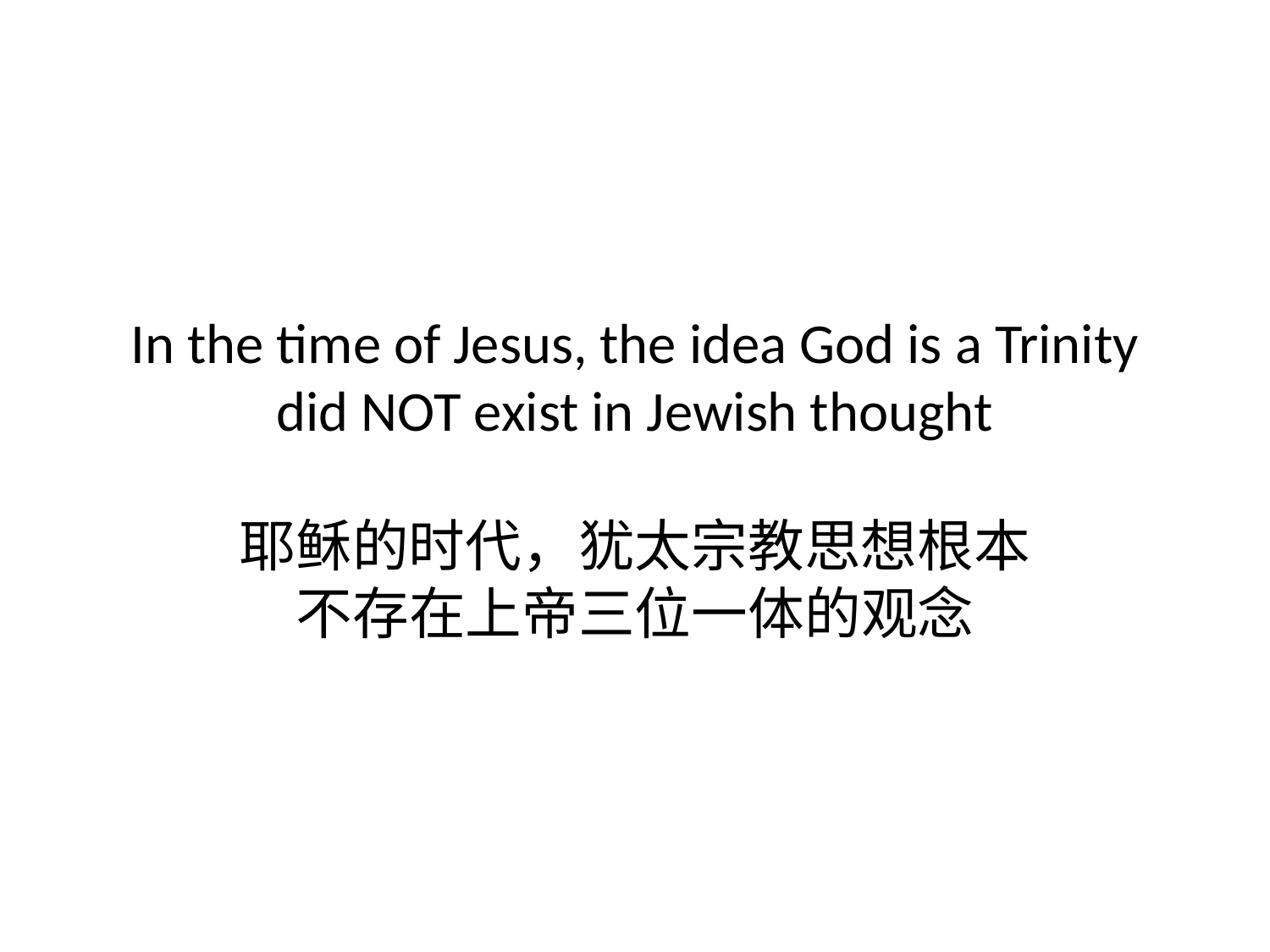

# In the time of Jesus, the idea God is a Trinity did NOT exist in Jewish thought 耶稣的时代，犹太宗教思想根本 不存在上帝三位一体的观念